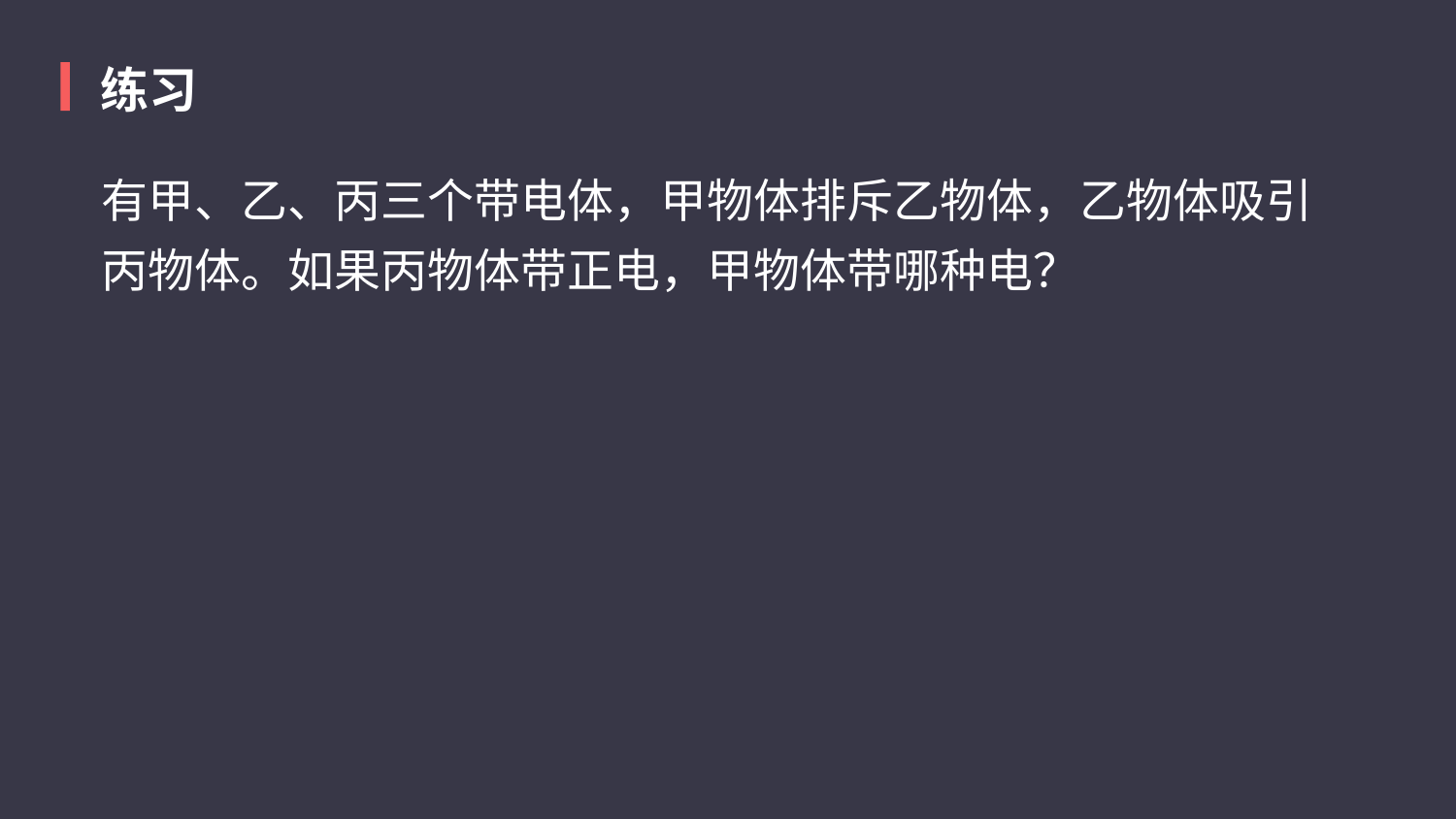

练习

有甲、乙、丙三个带电体，甲物体排斥乙物体，乙物体吸引丙物体。如果丙物体带正电，甲物体带哪种电？